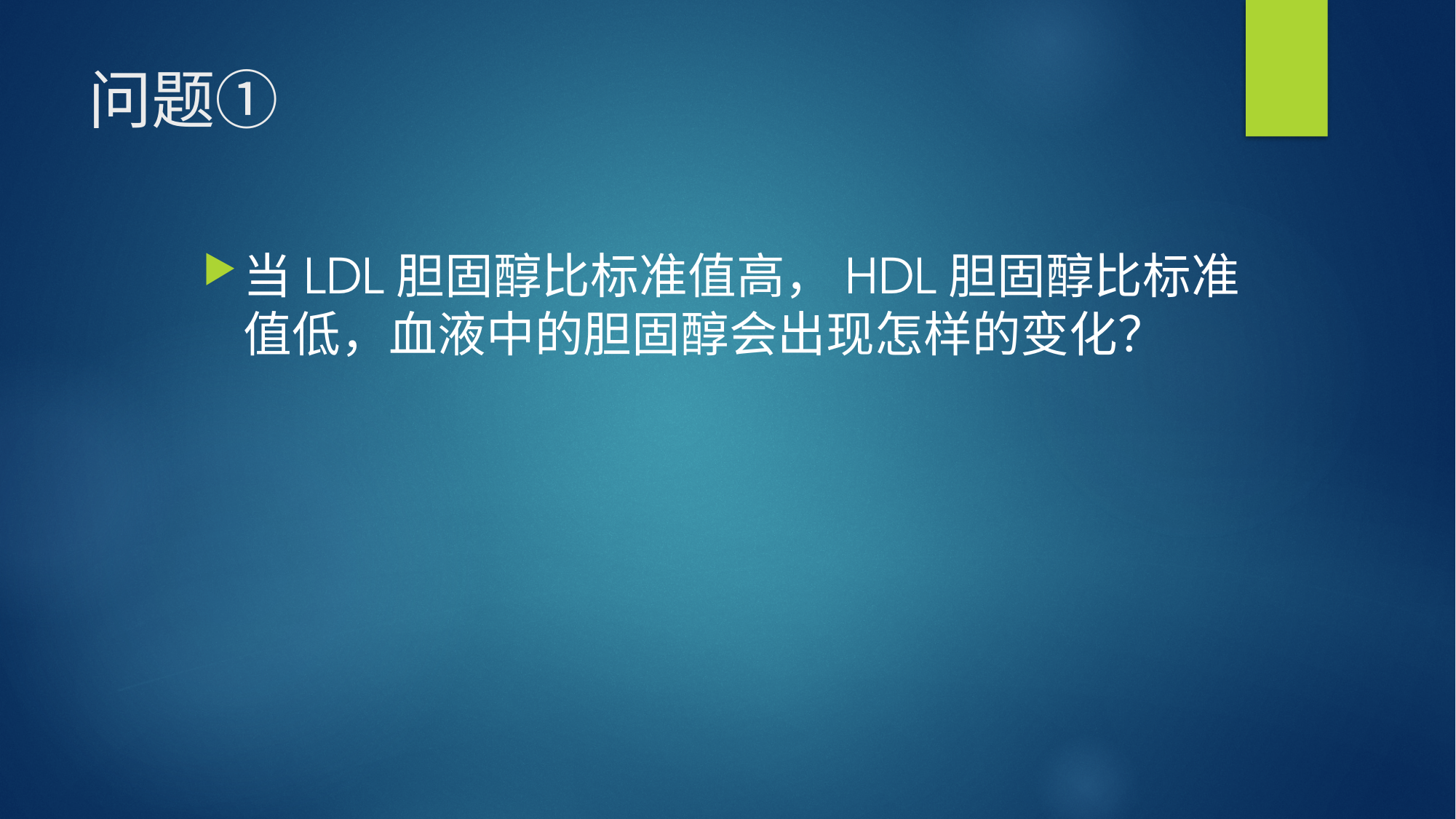

# 问题①
当LDL胆固醇比标准值高，HDL胆固醇比标准值低，血液中的胆固醇会出现怎样的变化？